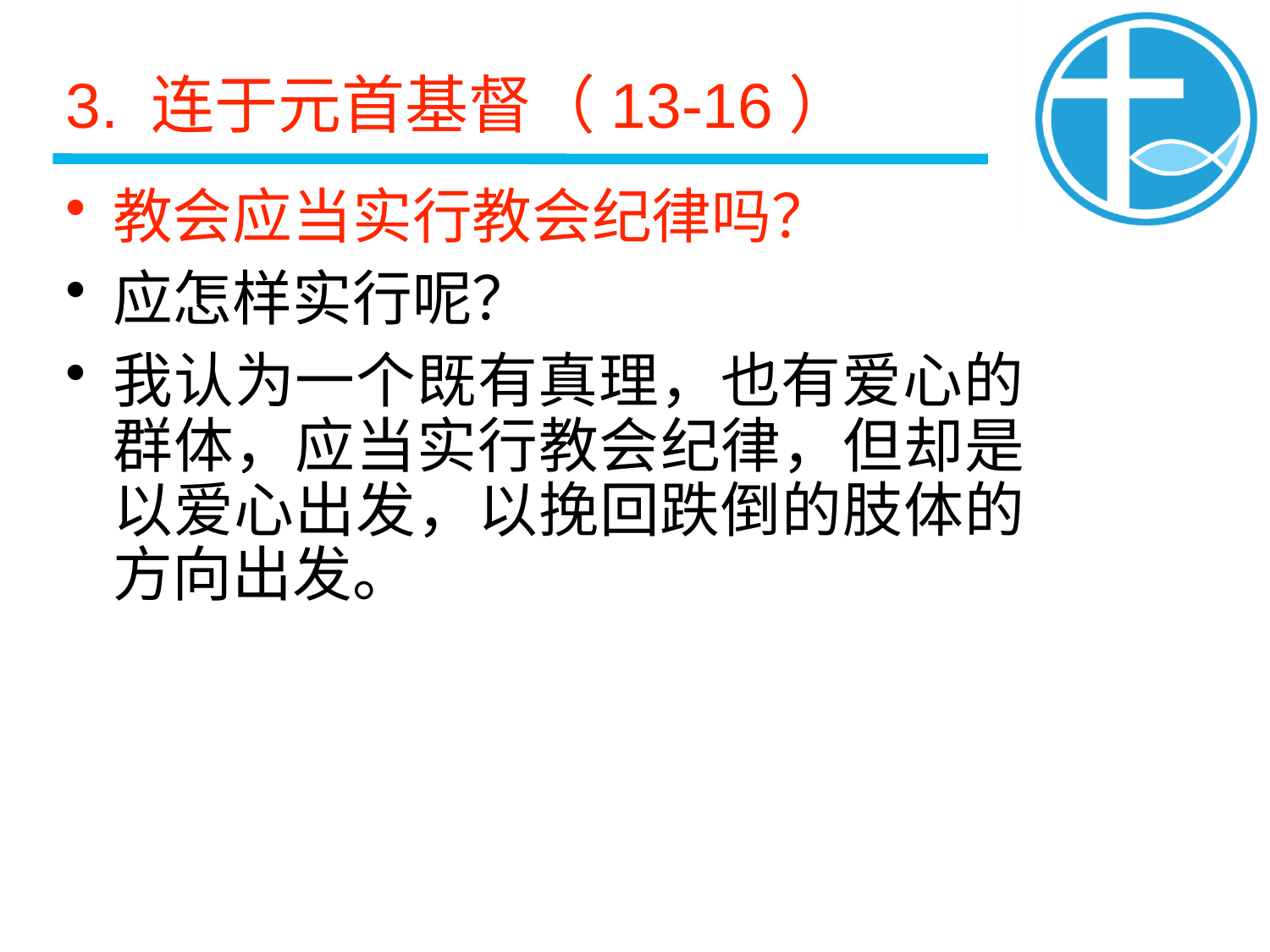

3. 连于元首基督（13-16）
教会应当实行教会纪律吗？
应怎样实行呢？
我认为一个既有真理，也有爱心的群体，应当实行教会纪律，但却是以爱心出发，以挽回跌倒的肢体的方向出发。